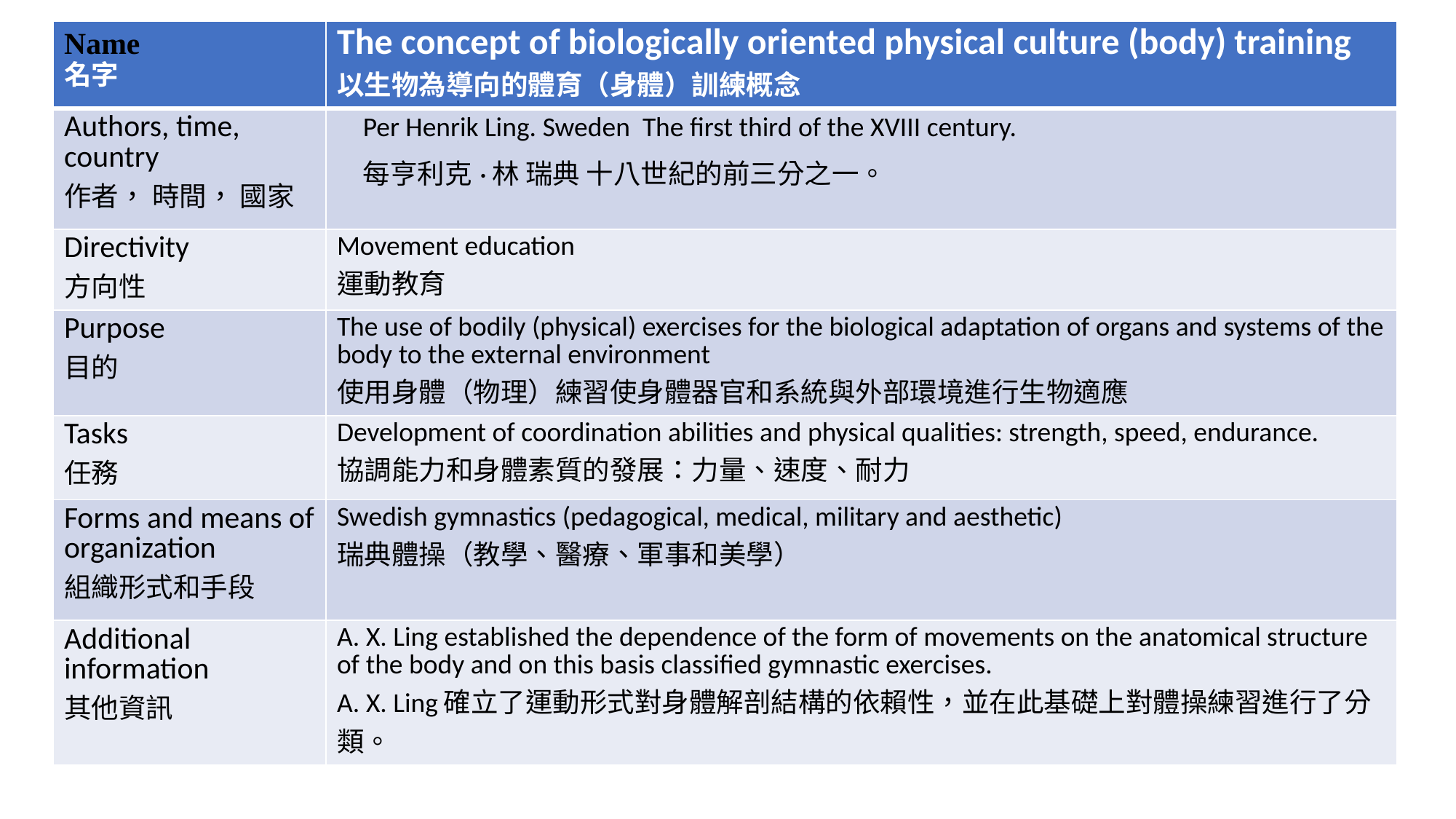

| Name 名字 | The concept of biologically oriented physical culture (body) training 以生物為導向的體育（身體）訓練概念 |
| --- | --- |
| Authors, time, country 作者， 時間， 國家 | Per Henrik Ling. Sweden The first third of the XVIII century. 每亨利克·林 瑞典 十八世紀的前三分之一。 |
| Directivity 方向性 | Movement education 運動教育 |
| Purpose 目的 | The use of bodily (physical) exercises for the biological adaptation of organs and systems of the body to the external environment 使用身體（物理）練習使身體器官和系統與外部環境進行生物適應 |
| Tasks 任務 | Development of coordination abilities and physical qualities: strength, speed, endurance. 協調能力和身體素質的發展：力量、速度、耐力 |
| Forms and means of organization 組織形式和手段 | Swedish gymnastics (pedagogical, medical, military and aesthetic) 瑞典體操（教學、醫療、軍事和美學） |
| Additional information 其他資訊 | A. X. Ling established the dependence of the form of movements on the anatomical structure of the body and on this basis classified gymnastic exercises. A. X. Ling確立了運動形式對身體解剖結構的依賴性，並在此基礎上對體操練習進行了分類。 |